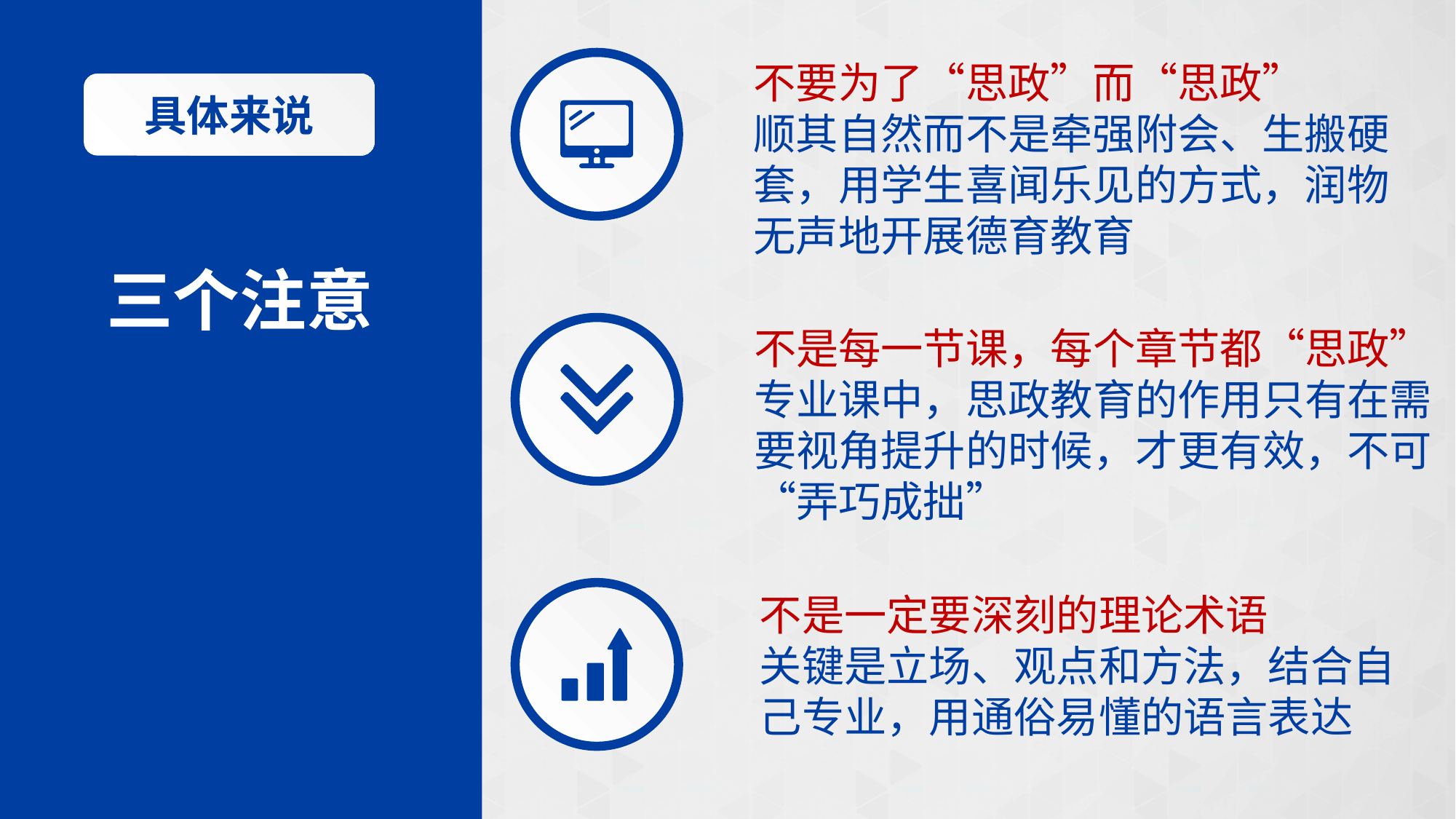

不要为了“思政”而“思政”
顺其自然而不是牵强附会、生搬硬套，用学生喜闻乐见的方式，润物无声地开展德育教育

具体来说

三个注意
不是每一节课，每个章节都“思政”专业课中，思政教育的作用只有在需要视角提升的时候，才更有效，不可“弄巧成拙”

不是一定要深刻的理论术语
关键是立场、观点和方法，结合自己专业，用通俗易懂的语言表达